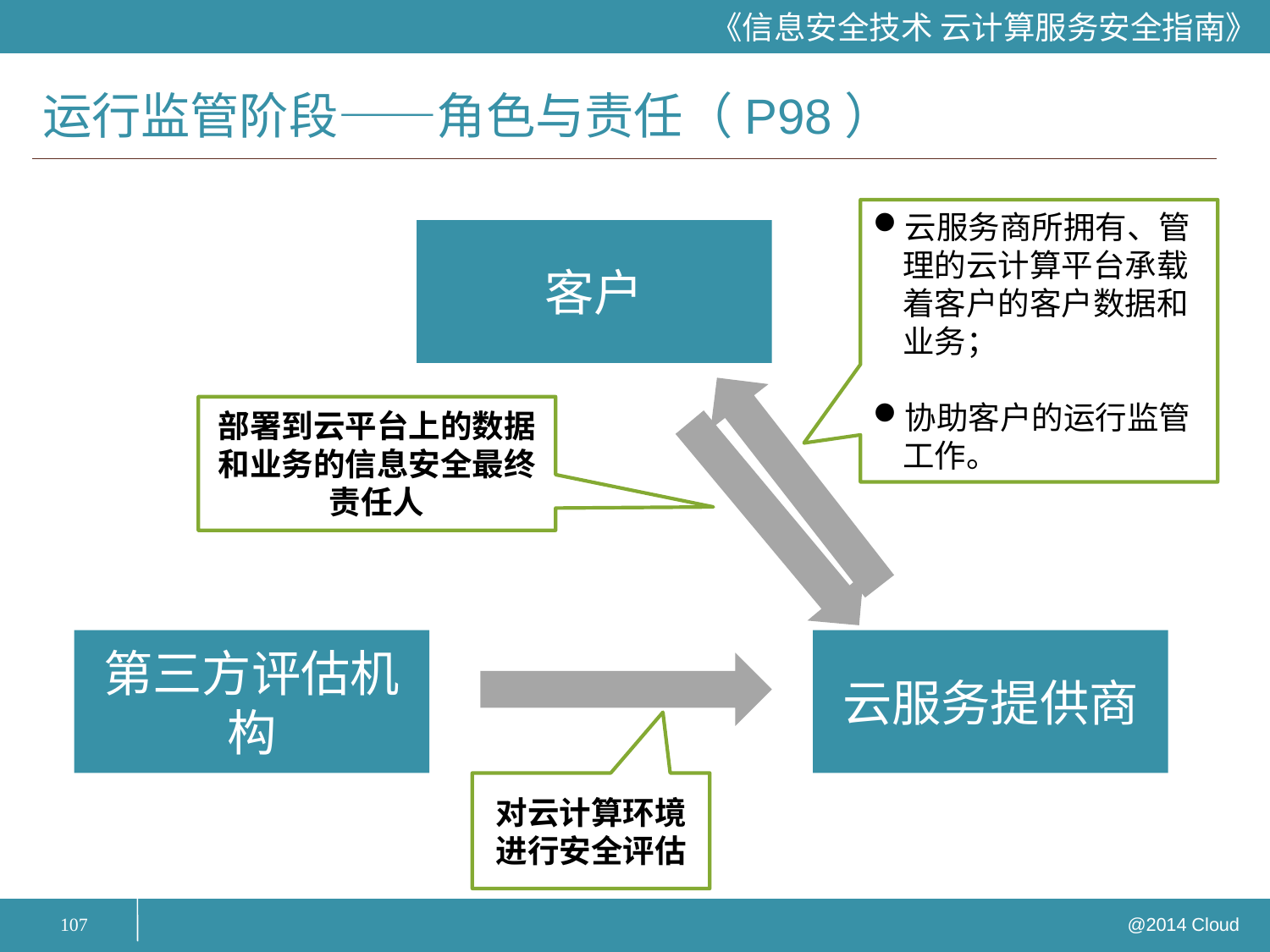

# 运行监管阶段——角色与责任（P98）
云服务商所拥有、管理的云计算平台承载着客户的客户数据和业务；

协助客户的运行监管工作。
客户
部署到云平台上的数据和业务的信息安全最终责任人

第三方评估机构
云服务提供商

对云计算环境进行安全评估
107